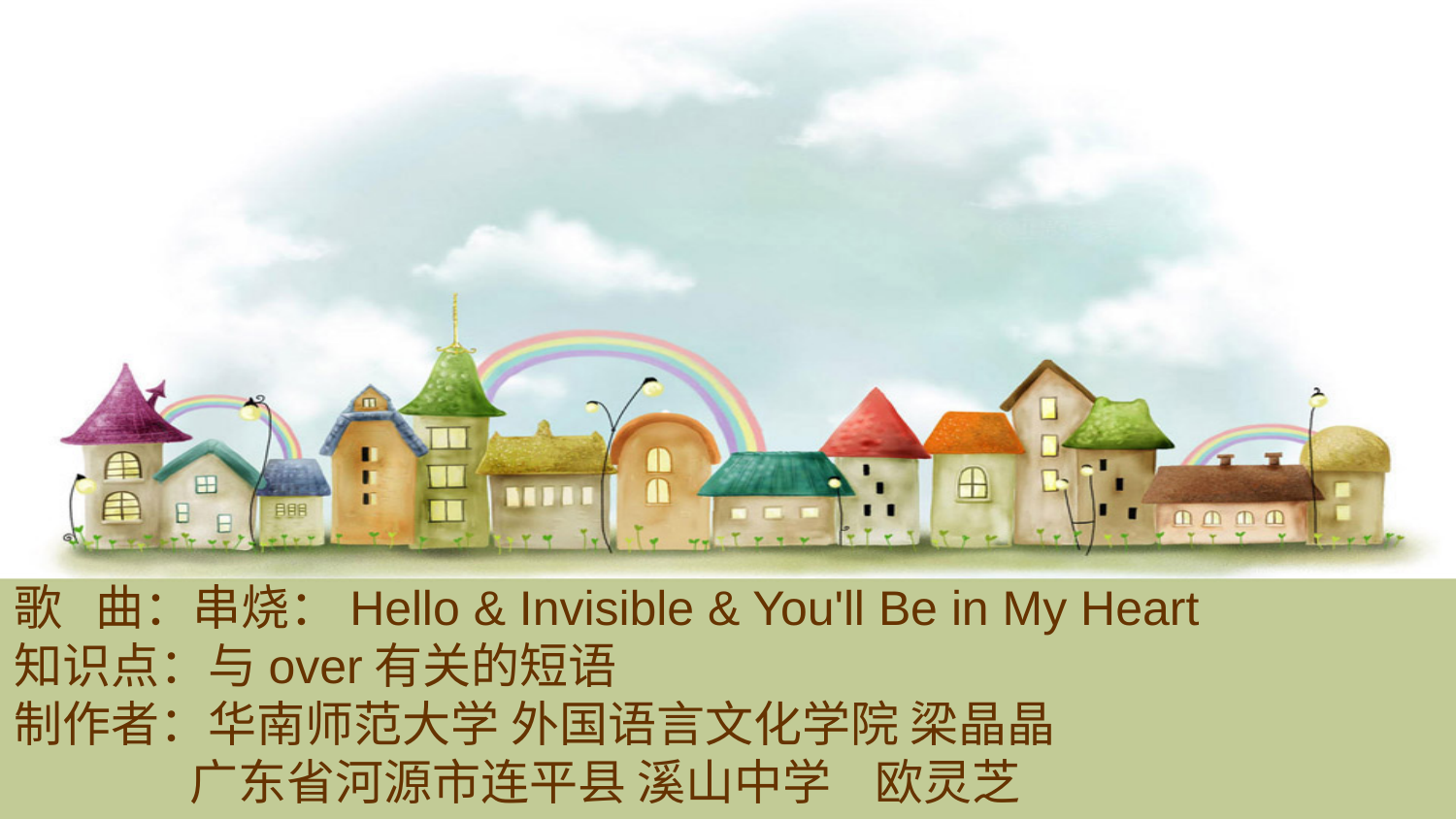

PPT模板下载：www.1ppt.com/moban/     行业PPT模板：www.1ppt.com/hangye/
节日PPT模板：www.1ppt.com/jieri/           PPT素材下载：www.1ppt.com/sucai/
PPT背景图片：www.1ppt.com/beijing/      PPT图表下载：www.1ppt.com/tubiao/
优秀PPT下载：www.1ppt.com/xiazai/        PPT教程： www.1ppt.com/powerpoint/
Word教程： www.1ppt.com/word/              Excel教程：www.1ppt.com/excel/
资料下载：www.1ppt.com/ziliao/                PPT课件下载：www.1ppt.com/kejian/
范文下载：www.1ppt.com/fanwen/             试卷下载：www.1ppt.com/shiti/
教案下载：www.1ppt.com/jiaoan/

歌   曲：串烧：Hello & Invisible & You'll Be in My Heart
知识点：与over有关的短语
制作者：华南师范大学 外国语言文化学院 梁晶晶
               广东省河源市连平县 溪山中学    欧灵芝